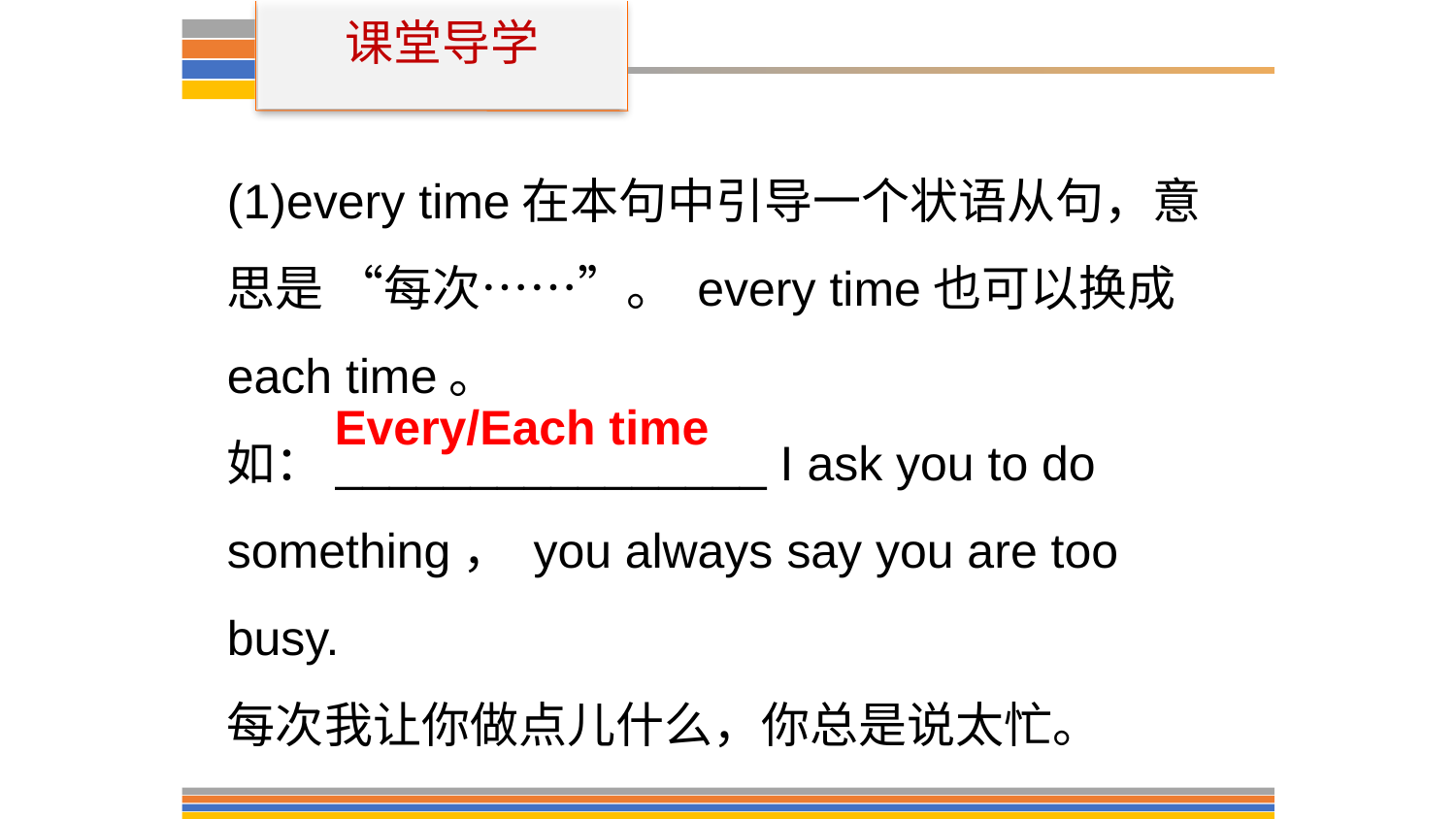

课堂导学

(1)every time在本句中引导一个状语从句，意思是 “每次……”。 every time也可以换成 each time。
如：________________ I ask you to do something， you always say you are too busy.
每次我让你做点儿什么，你总是说太忙。
Every/Each time